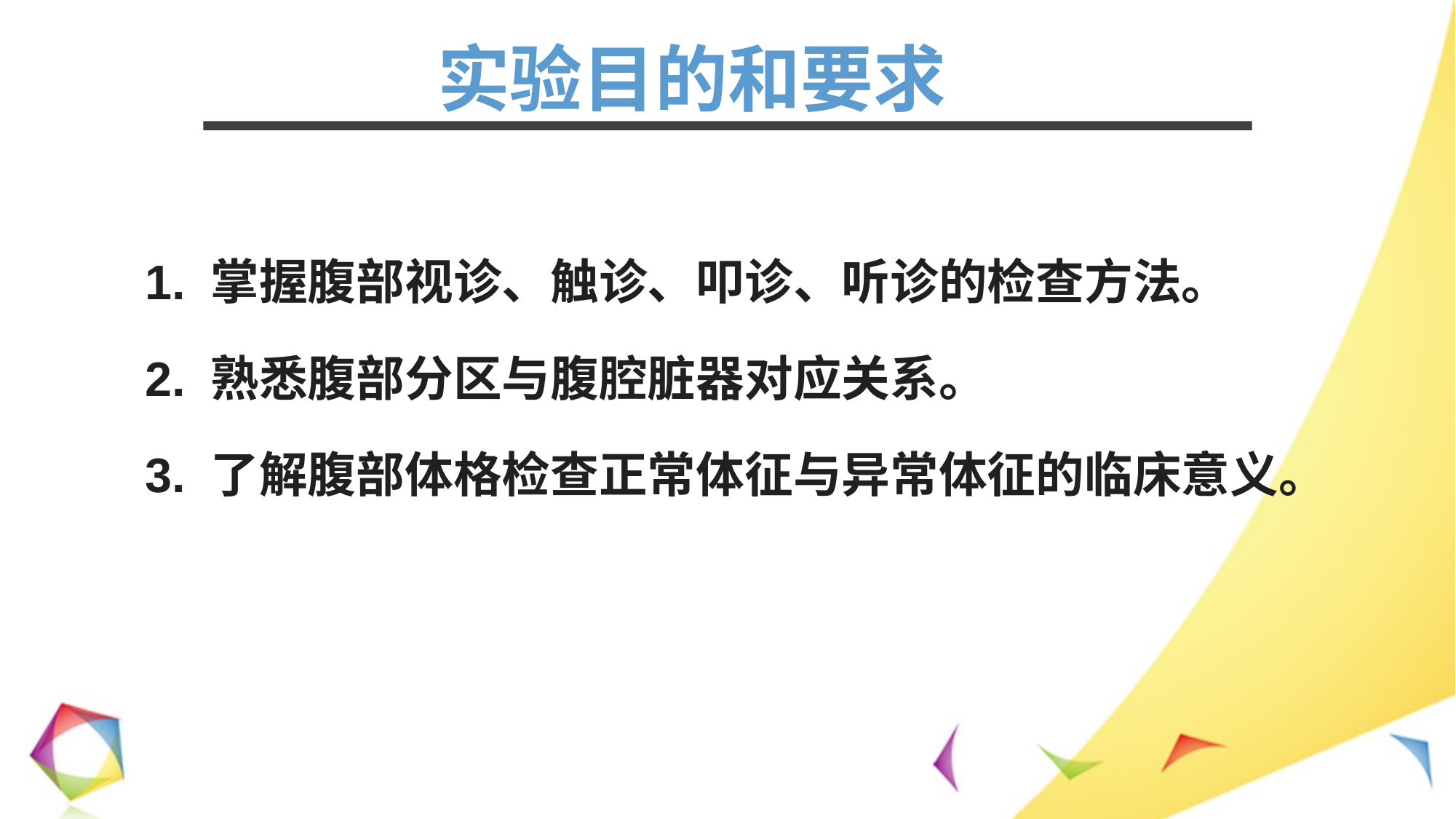

实验目的和要求

# 1. 掌握腹部视诊、触诊、叩诊、听诊的检查方法。
2. 熟悉腹部分区与腹腔脏器对应关系。
3. 了解腹部体格检查正常体征与异常体征的临床意义。